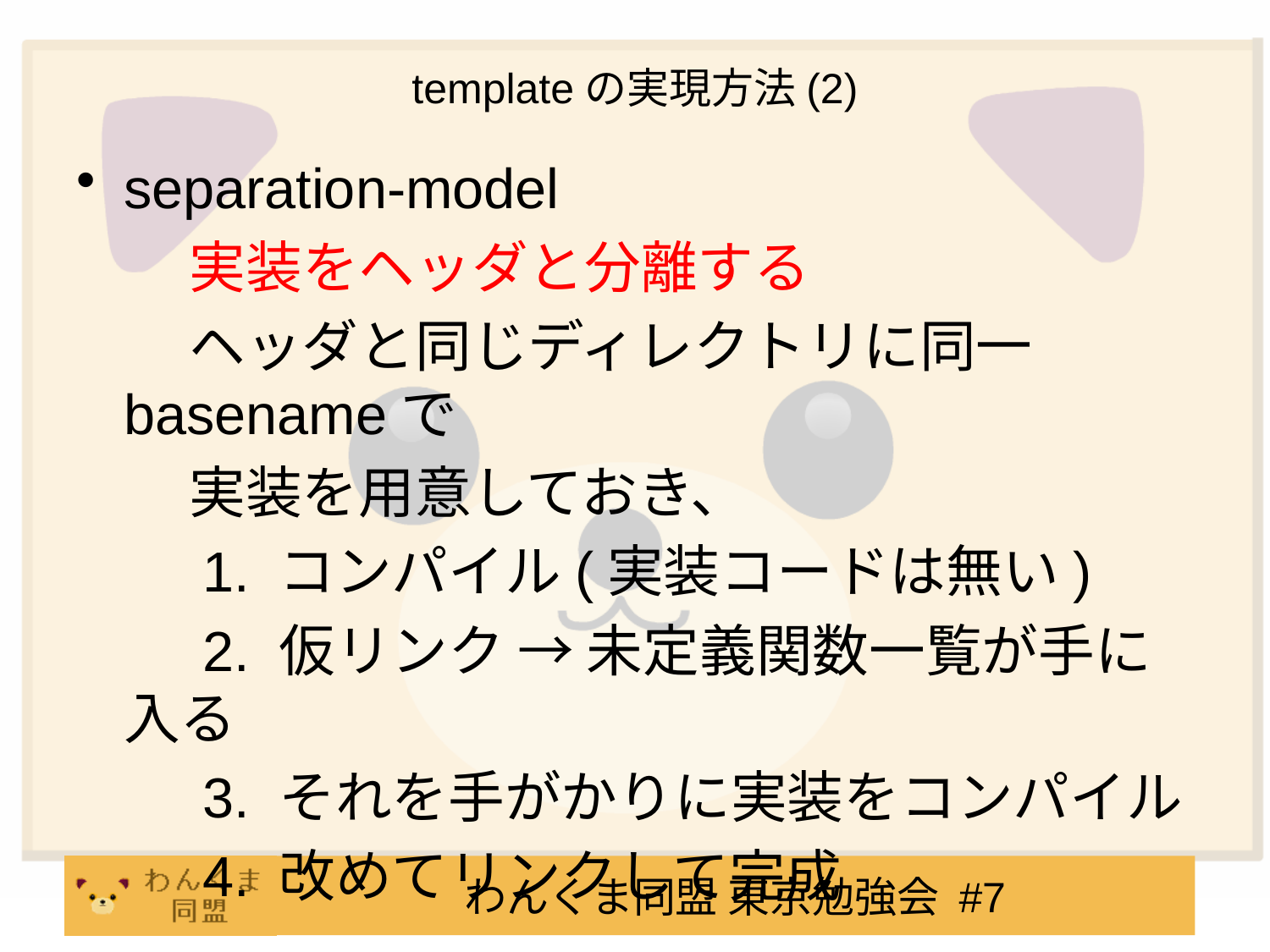

templateの実現方法(2)
separation-model
　　実装をヘッダと分離する
　　ヘッダと同じディレクトリに同一basenameで
　　実装を用意しておき、
　　1. コンパイル(実装コードは無い)
　　2. 仮リンク → 未定義関数一覧が手に入る
　　3. それを手がかりに実装をコンパイル
　　4. 改めてリンクして完成